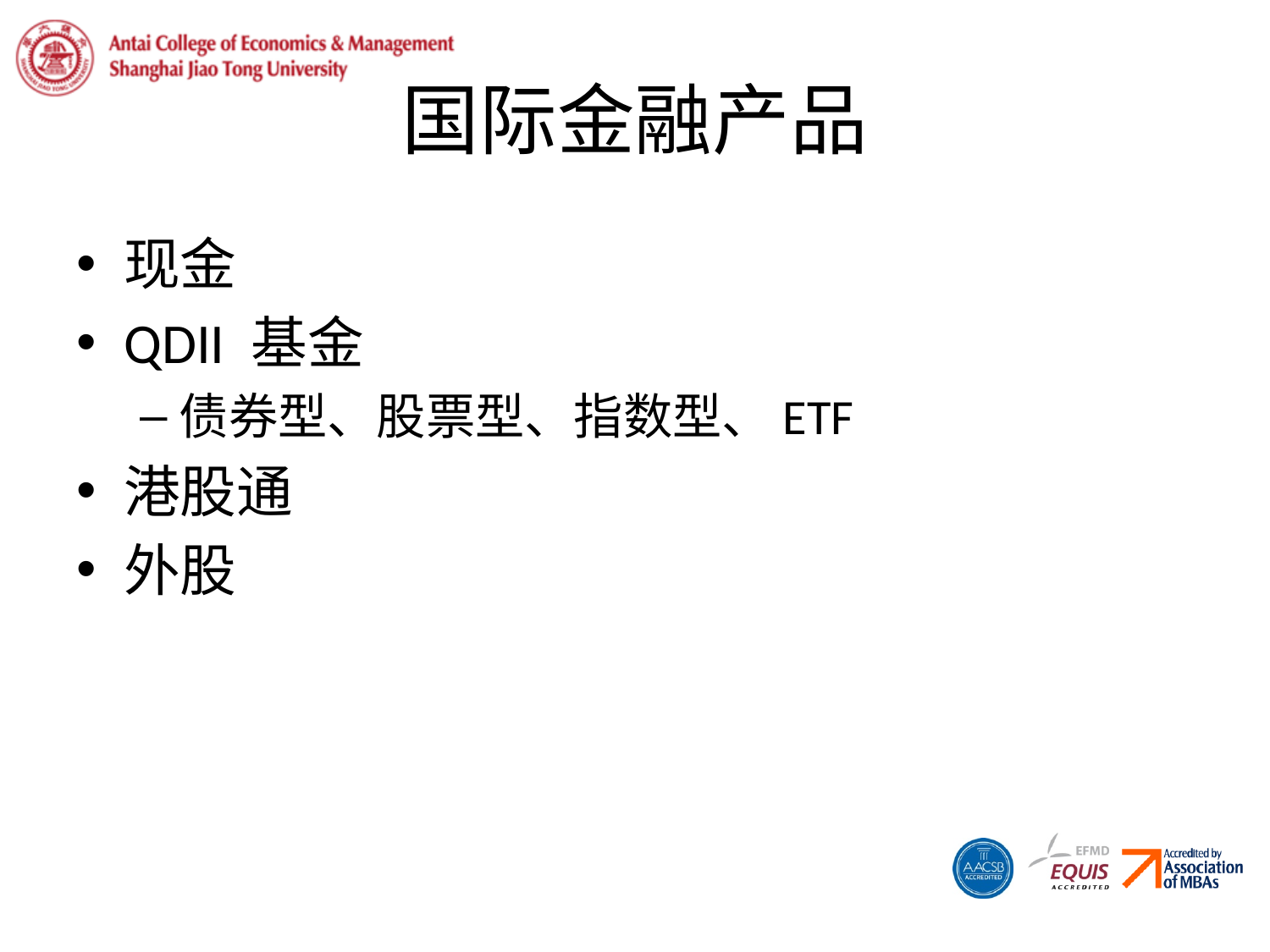

# 国际金融产品
现金
QDII 基金
债券型、股票型、指数型、ETF
港股通
外股